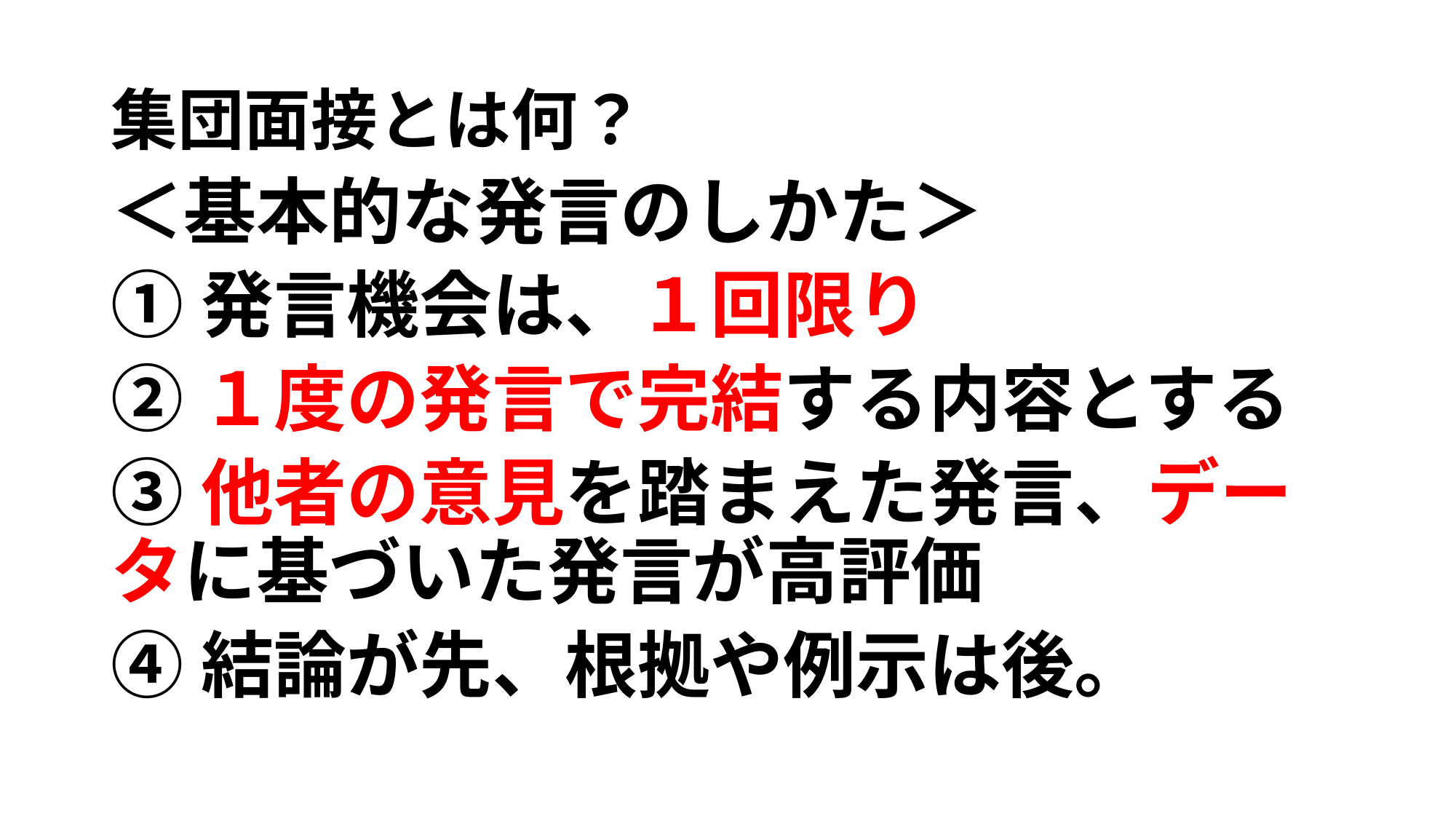

# 集団面接とは何？
＜基本的な発言のしかた＞
①発言機会は、１回限り
②１度の発言で完結する内容とする
③他者の意見を踏まえた発言、データに基づいた発言が高評価
④結論が先、根拠や例示は後。